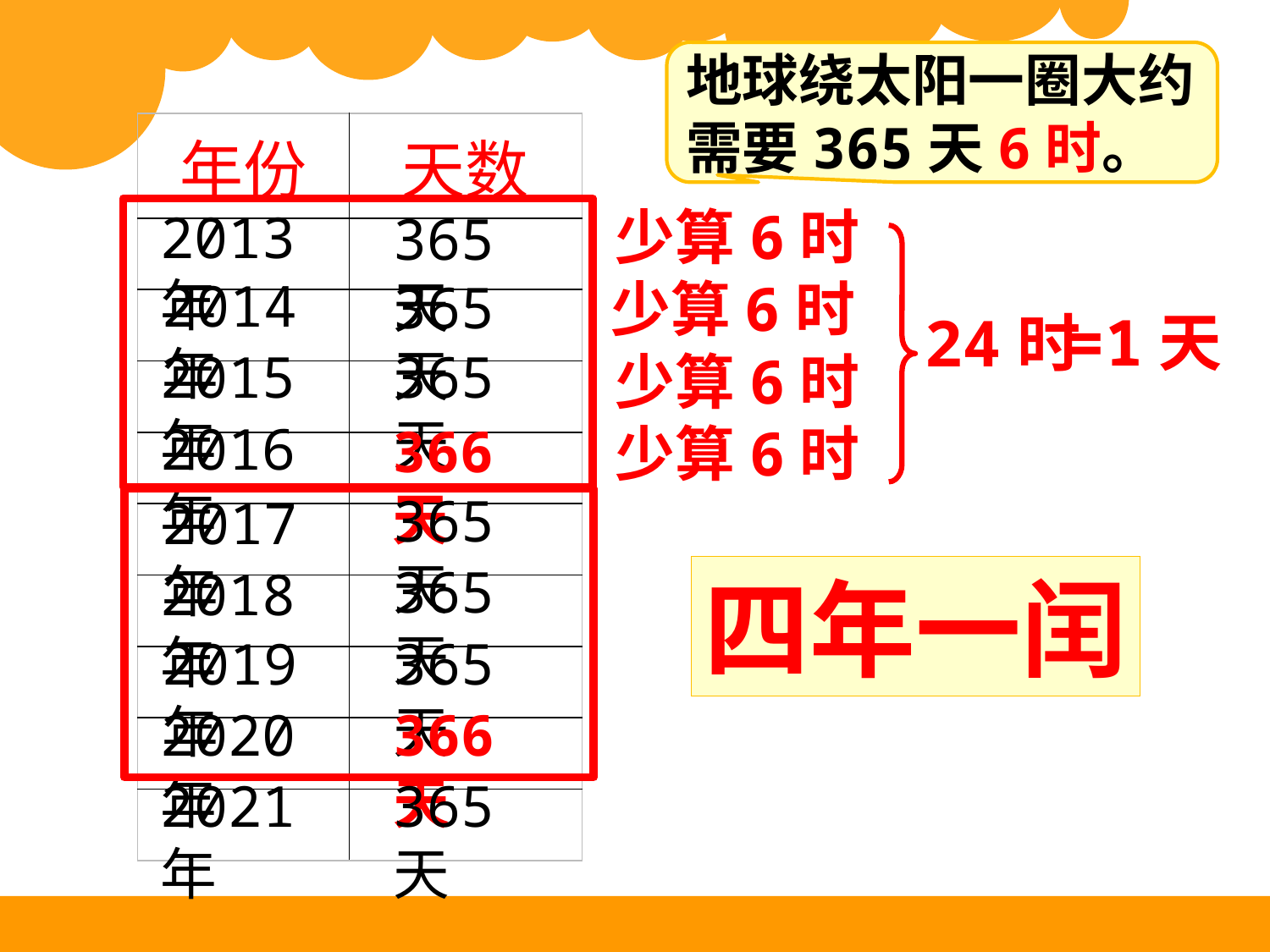

地球绕太阳一圈大约需要365天6时。
| 年份 | 天数 |
| --- | --- |
|  |  |
|  |  |
|  |  |
|  |  |
|  |  |
|  |  |
|  |  |
|  |  |
|  |  |
少算6时
2013年
365天

2014年
少算6时
365天
=1天
24时
365天
2015年
少算6时
2016年
366天
少算6时
365天
2017年

365天
2018年
四年一闰
2019年
365天
2020年
366天
2021年
365天